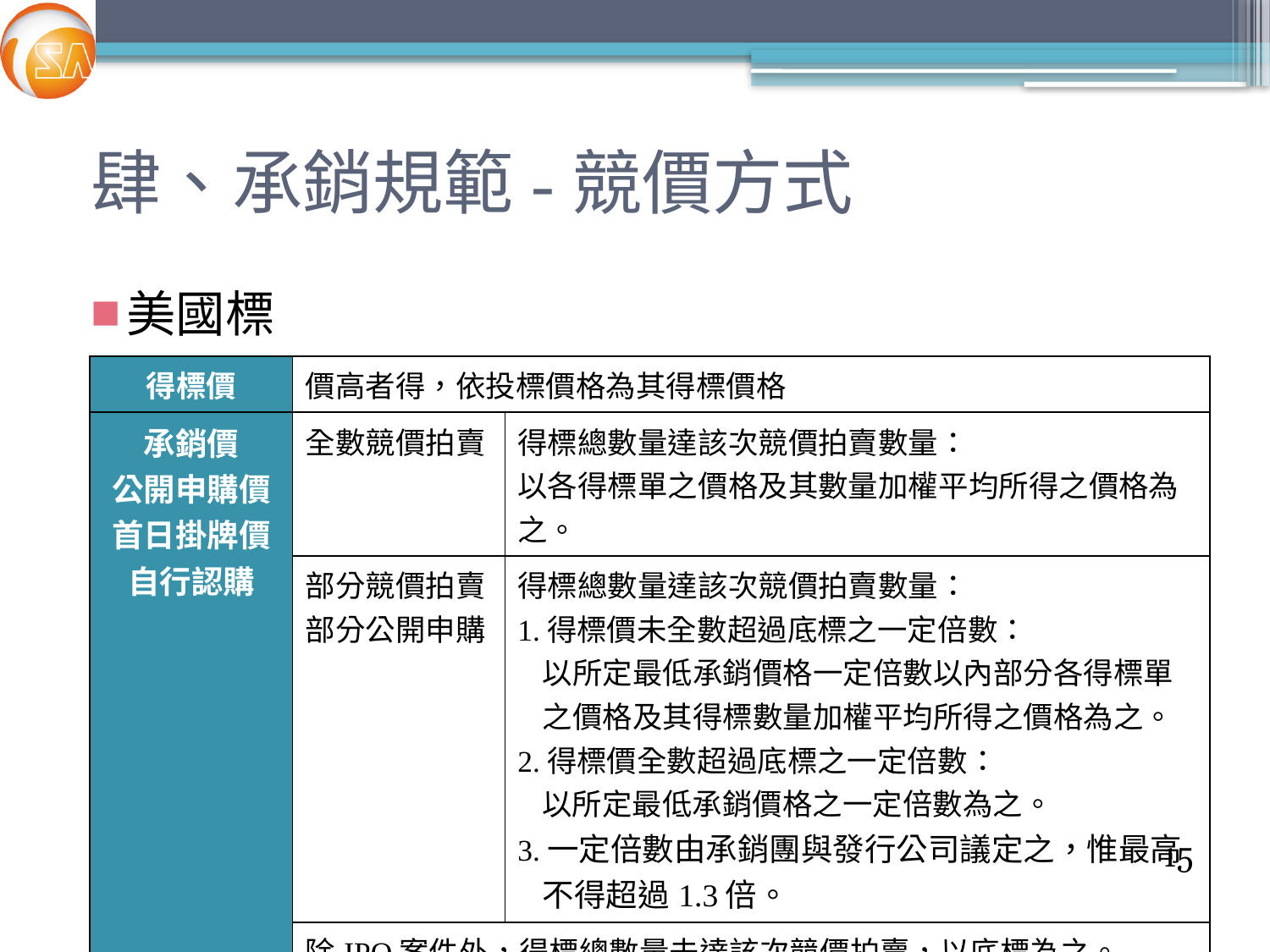

# 肆、承銷規範-競價方式
美國標
| 得標價 | 價高者得，依投標價格為其得標價格 |  |
| --- | --- | --- |
| 承銷價 公開申購價 首日掛牌價 自行認購 | 全數競價拍賣 | 得標總數量達該次競價拍賣數量： 以各得標單之價格及其數量加權平均所得之價格為之。 |
|  | 部分競價拍賣 部分公開申購 | 得標總數量達該次競價拍賣數量： 1.得標價未全數超過底標之一定倍數： 以所定最低承銷價格一定倍數以內部分各得標單之價格及其得標數量加權平均所得之價格為之。 2.得標價全數超過底標之一定倍數： 以所定最低承銷價格之一定倍數為之。 3.一定倍數由承銷團與發行公司議定之，惟最高不得超過1.3倍。 |
|  | 除IPO案件外，得標總數量未達該次競價拍賣，以底標為之。 |  |
15